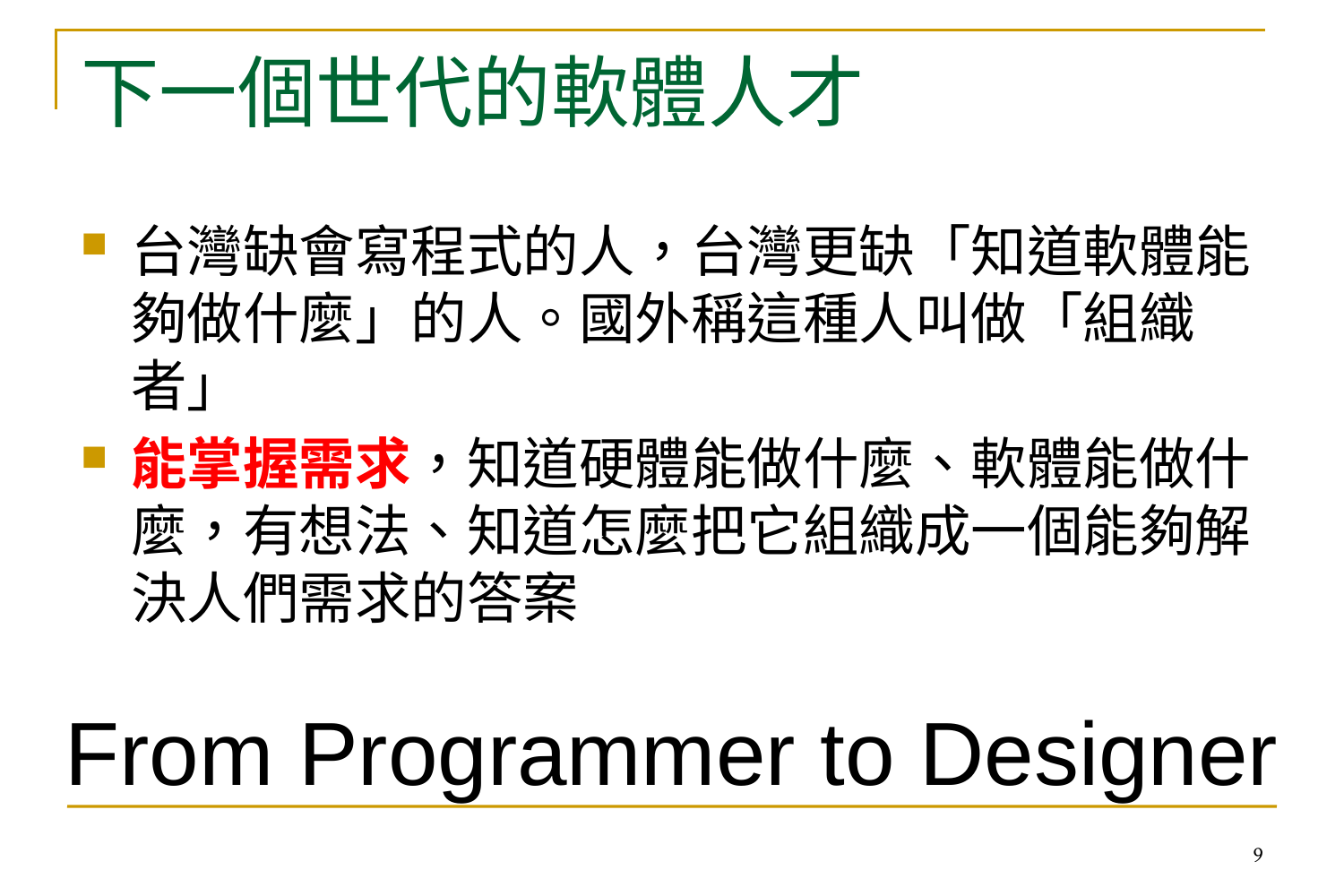

# 下一個世代的軟體人才
台灣缺會寫程式的人，台灣更缺「知道軟體能夠做什麼」的人。國外稱這種人叫做「組織者」
能掌握需求，知道硬體能做什麼、軟體能做什麼，有想法、知道怎麼把它組織成一個能夠解決人們需求的答案

From Programmer to Designer
9